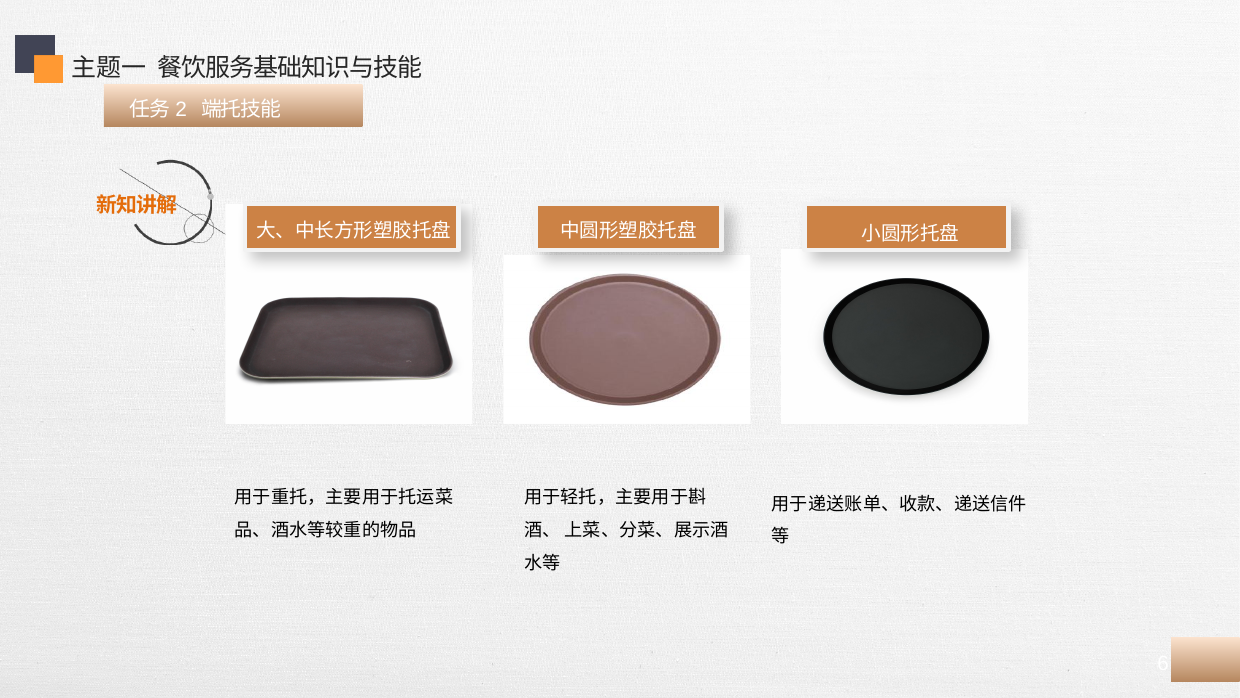

主题一  餐饮服务基础知识与技能

 任务2  端托技能

大、中长方形塑胶托盘
用于重托，主要用于托运菜品、酒水等较重的物品

中圆形塑胶托盘

用于轻托，主要用于斟酒、 上菜、分菜、展示酒水等

小圆形托盘

用于递送账单、收款、递送信件等